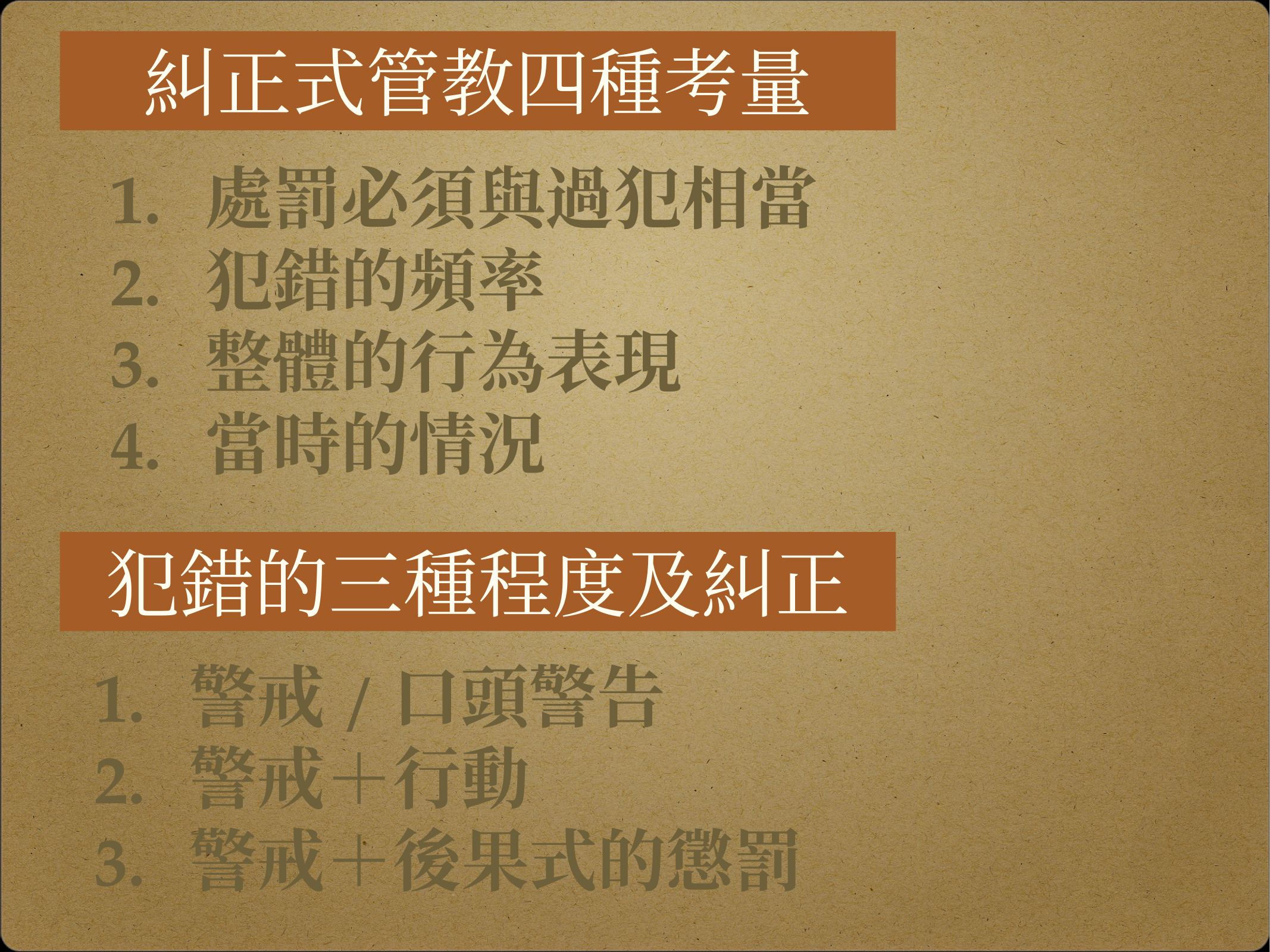

糾正式管教四種考量
處罰必須與過犯相當
犯錯的頻率
整體的行為表現
當時的情況
犯錯的三種程度及糾正
警戒/口頭警告
警戒＋行動
警戒＋後果式的懲罰